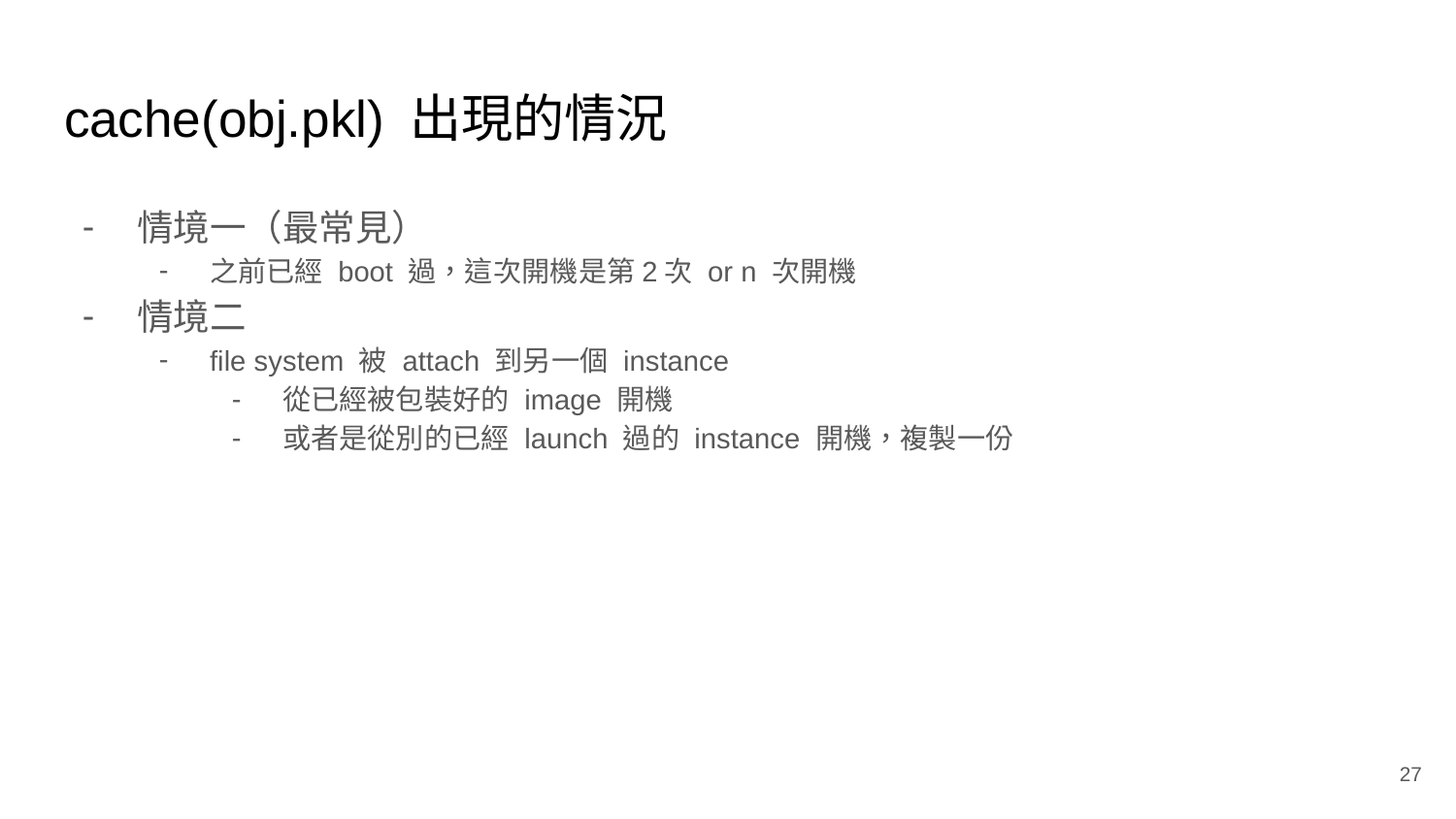

# cache(obj.pkl) 出現的情況
情境一（最常見）
之前已經 boot 過，這次開機是第2次 or n 次開機
情境二
file system 被 attach 到另一個 instance
從已經被包裝好的 image 開機
或者是從別的已經 launch 過的 instance 開機，複製一份
27